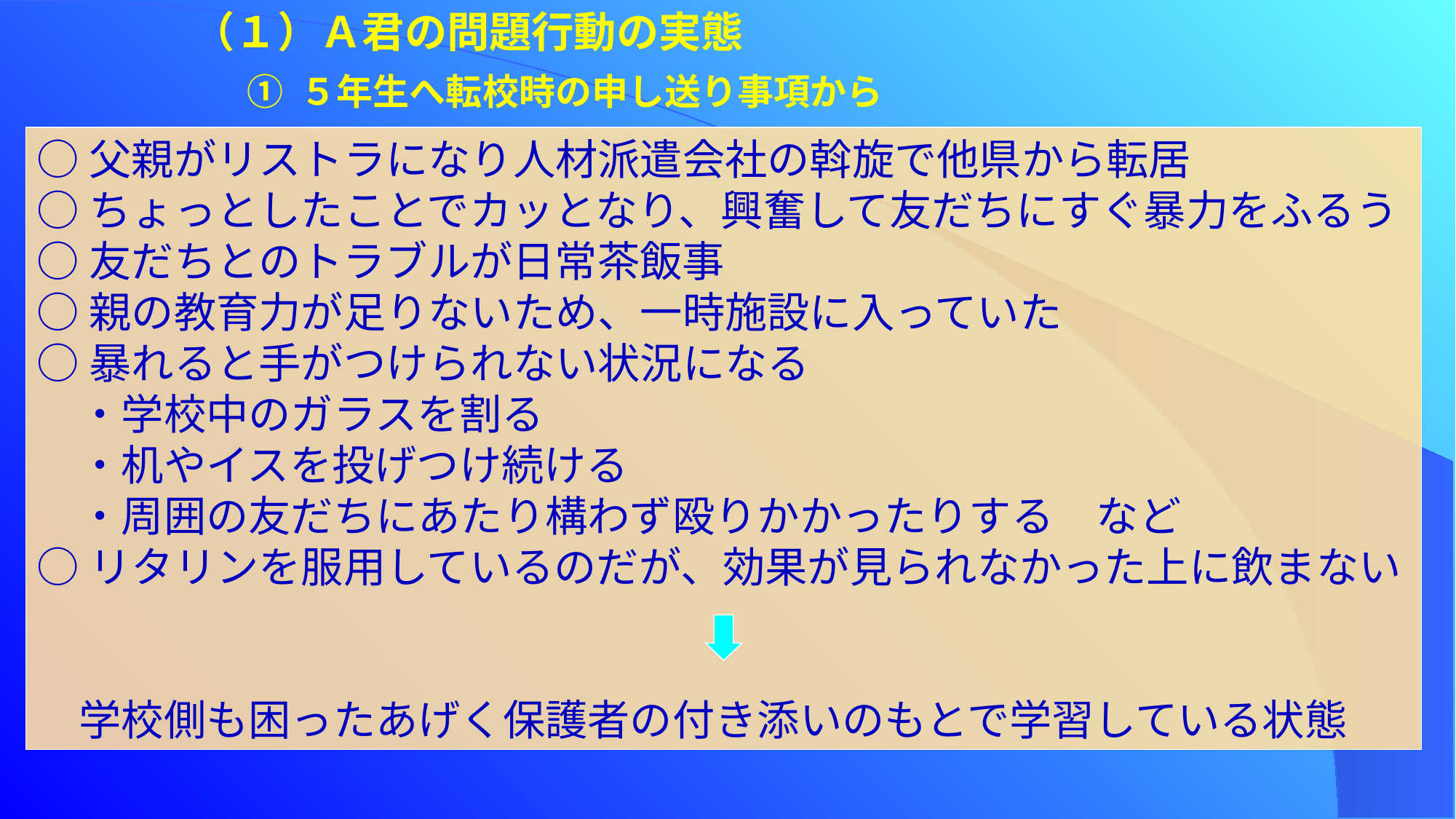

（１）Ａ君の問題行動の実態
① ５年生へ転校時の申し送り事項から
○父親がリストラになり人材派遣会社の斡旋で他県から転居
○ちょっとしたことでカッとなり、興奮して友だちにすぐ暴力をふるう
○友だちとのトラブルが日常茶飯事
○親の教育力が足りないため、一時施設に入っていた
○暴れると手がつけられない状況になる
　・学校中のガラスを割る
　・机やイスを投げつけ続ける
　・周囲の友だちにあたり構わず殴りかかったりする　など
○リタリンを服用しているのだが、効果が見られなかった上に飲まない

　学校側も困ったあげく保護者の付き添いのもとで学習している状態